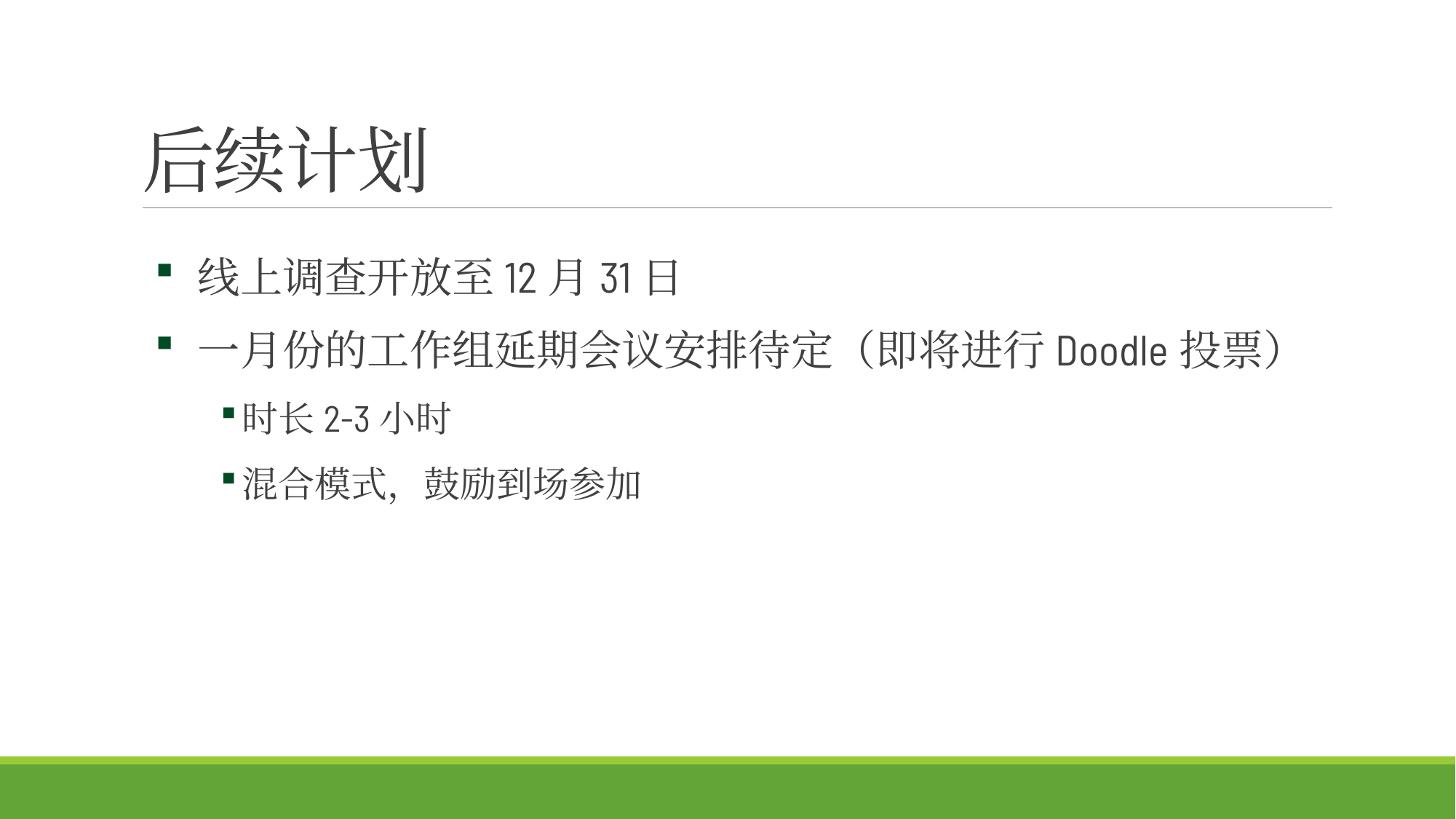

# 后续计划
 线上调查开放至12月31日
 一月份的工作组延期会议安排待定（即将进行Doodle投票）
时长2-3小时
混合模式，鼓励到场参加